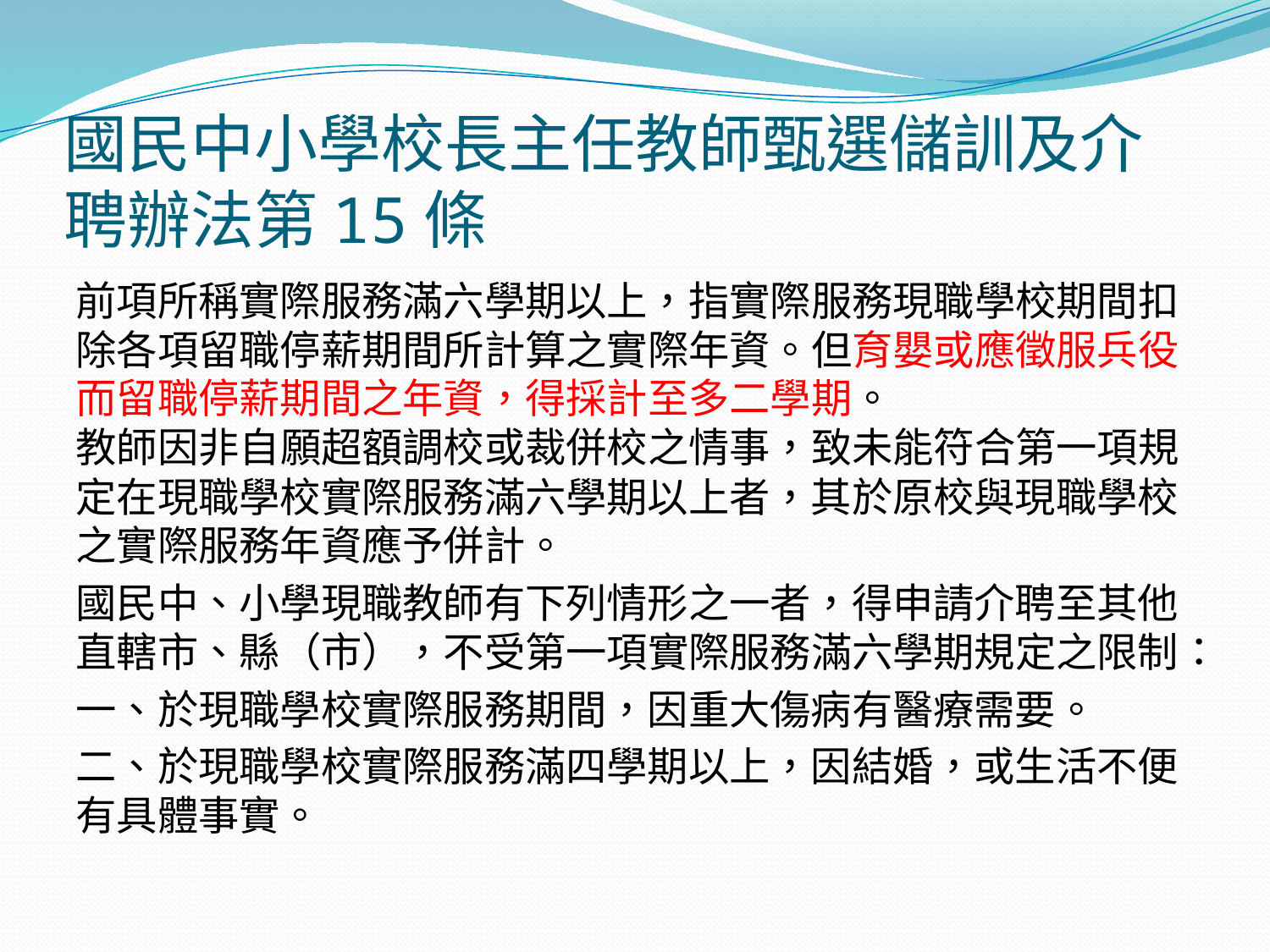

# 國民中小學校長主任教師甄選儲訓及介聘辦法第15條
前項所稱實際服務滿六學期以上，指實際服務現職學校期間扣除各項留職停薪期間所計算之實際年資。但育嬰或應徵服兵役而留職停薪期間之年資，得採計至多二學期。
教師因非自願超額調校或裁併校之情事，致未能符合第一項規定在現職學校實際服務滿六學期以上者，其於原校與現職學校之實際服務年資應予併計。
國民中、小學現職教師有下列情形之一者，得申請介聘至其他直轄市、縣（市），不受第一項實際服務滿六學期規定之限制：
一、於現職學校實際服務期間，因重大傷病有醫療需要。
二、於現職學校實際服務滿四學期以上，因結婚，或生活不便有具體事實。